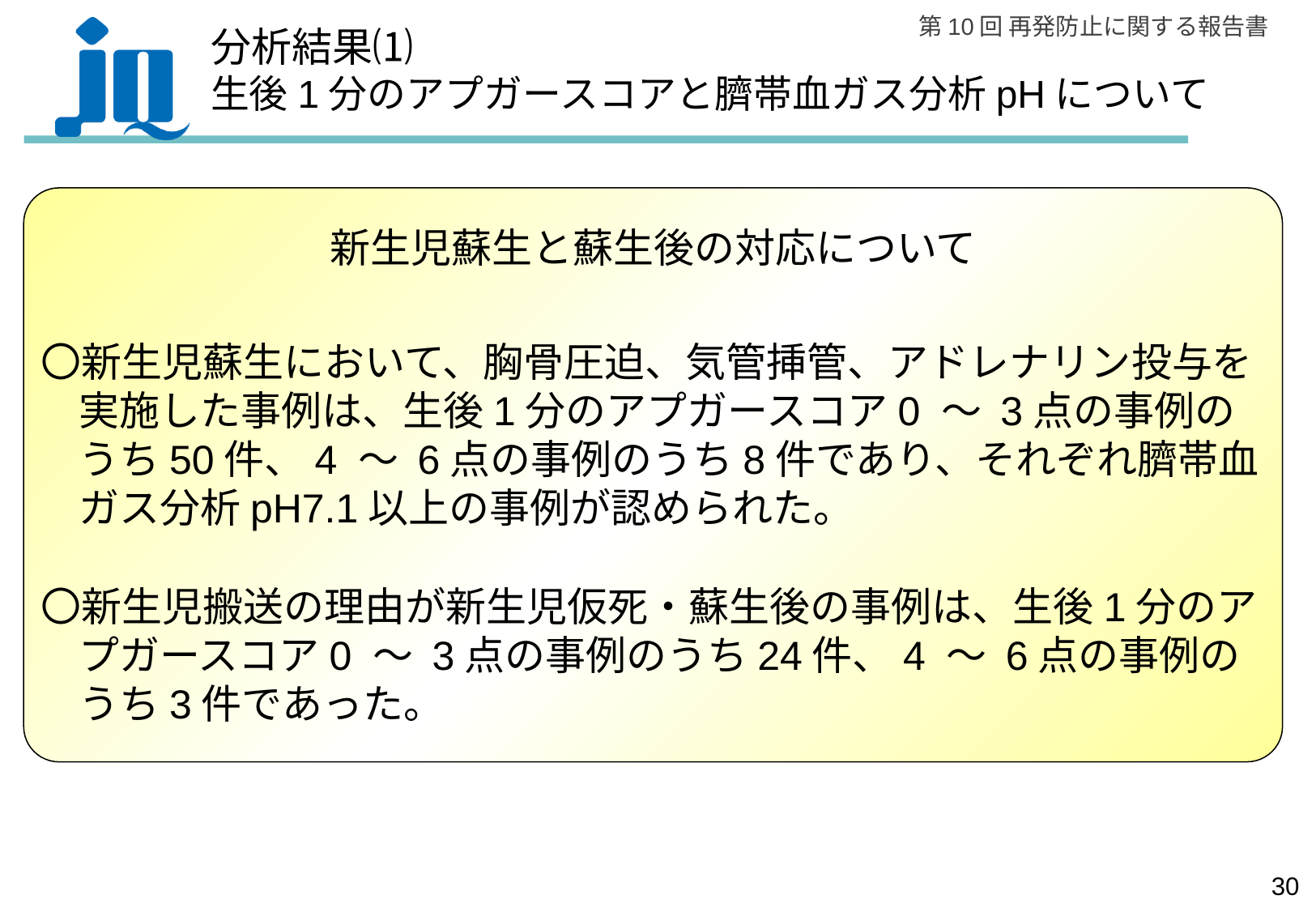

分析結果⑴
生後1分のアプガースコアと臍帯血ガス分析pHについて
新生児蘇生と蘇生後の対応について

〇新生児蘇生において、胸骨圧迫、気管挿管、アドレナリン投与を実施した事例は、生後1分のアプガースコア0 ～ 3点の事例のうち50件、4 ～ 6点の事例のうち8件であり、それぞれ臍帯血ガス分析pH7.1以上の事例が認められた。

〇新生児搬送の理由が新生児仮死・蘇生後の事例は、生後1分のアプガースコア0 ～ 3点の事例のうち24件、4 ～ 6点の事例のうち3件であった。
30